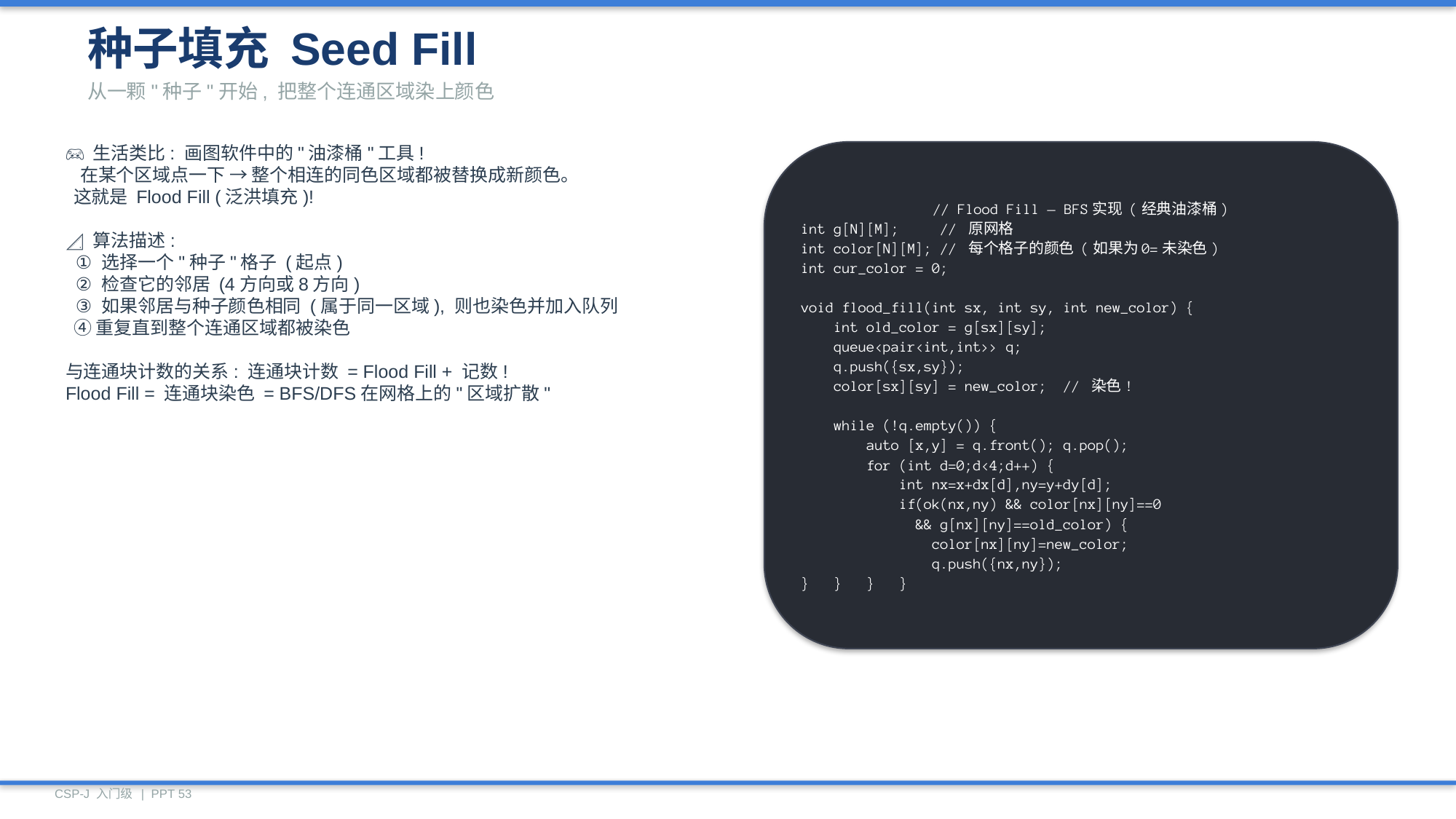

种子填充 Seed Fill
从一颗"种子"开始, 把整个连通区域染上颜色
🎮 生活类比: 画图软件中的"油漆桶"工具!
  在某个区域点一下 → 整个相连的同色区域都被替换成新颜色。
  这就是 Flood Fill (泛洪填充)!
📐 算法描述:
  ① 选择一个"种子"格子 (起点)
  ② 检查它的邻居 (4方向或8方向)
  ③ 如果邻居与种子颜色相同 (属于同一区域), 则也染色并加入队列
  ④ 重复直到整个连通区域都被染色
与连通块计数的关系: 连通块计数 = Flood Fill + 记数!
Flood Fill = 连通块染色 = BFS/DFS在网格上的"区域扩散"
// Flood Fill — BFS实现 (经典油漆桶)
int g[N][M];     // 原网格
int color[N][M]; // 每个格子的颜色 (如果为0=未染色)
int cur_color = 0;

void flood_fill(int sx, int sy, int new_color) {
    int old_color = g[sx][sy];
    queue<pair<int,int>> q;
    q.push({sx,sy});
    color[sx][sy] = new_color;  // 染色!

    while (!q.empty()) {
        auto [x,y] = q.front(); q.pop();
        for (int d=0;d<4;d++) {
            int nx=x+dx[d],ny=y+dy[d];
            if(ok(nx,ny) && color[nx][ny]==0
              && g[nx][ny]==old_color) {
                color[nx][ny]=new_color;
                q.push({nx,ny});
}   }   }   }

CSP-J 入门级  |  PPT 53